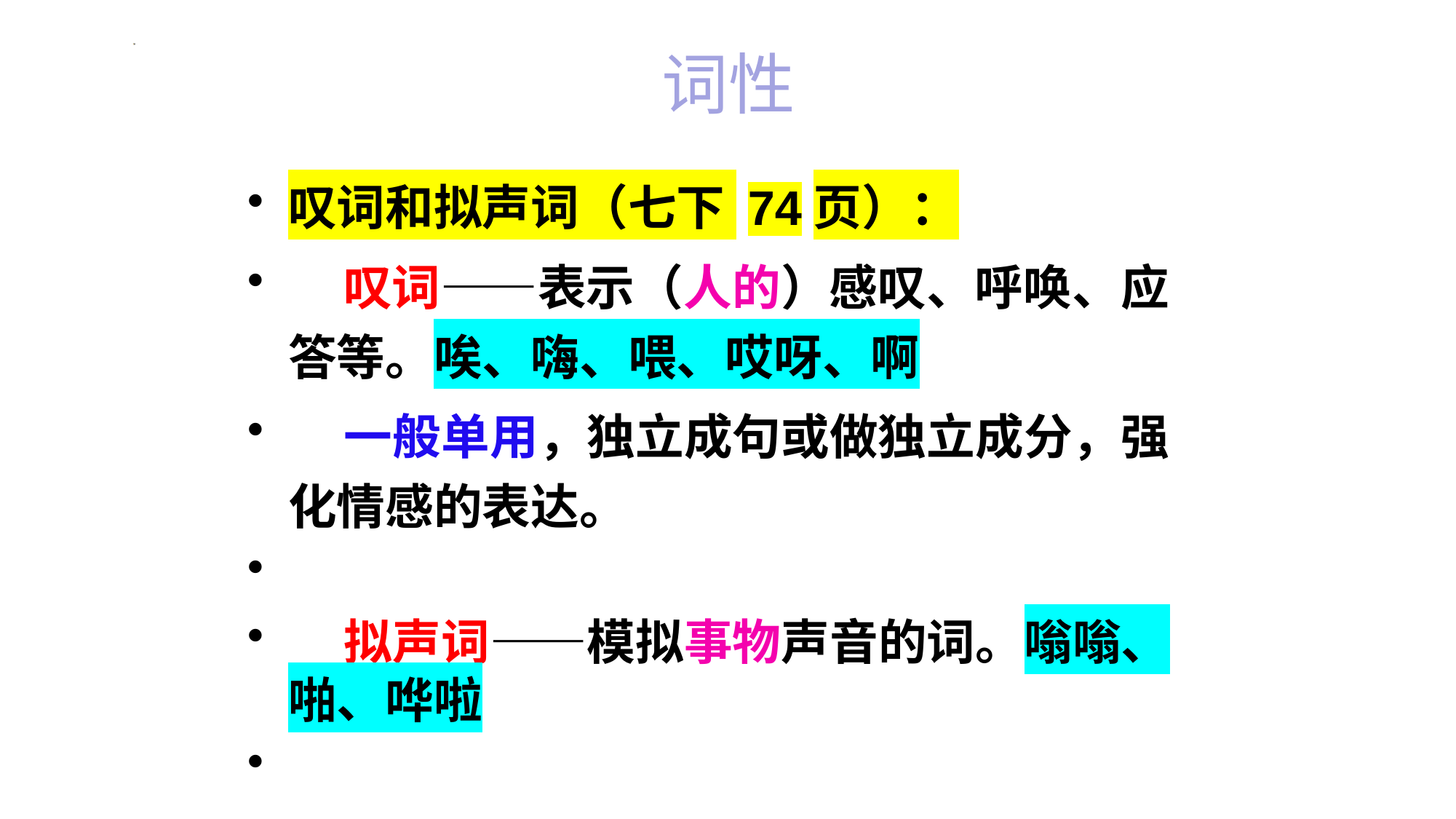

# 词性
叹词和拟声词（七下 74页）：
    叹词——表示（人的）感叹、呼唤、应答等。唉、嗨、喂、哎呀、啊
    一般单用，独立成句或做独立成分，强化情感的表达。

    拟声词——模拟事物声音的词。嗡嗡、啪、哗啦